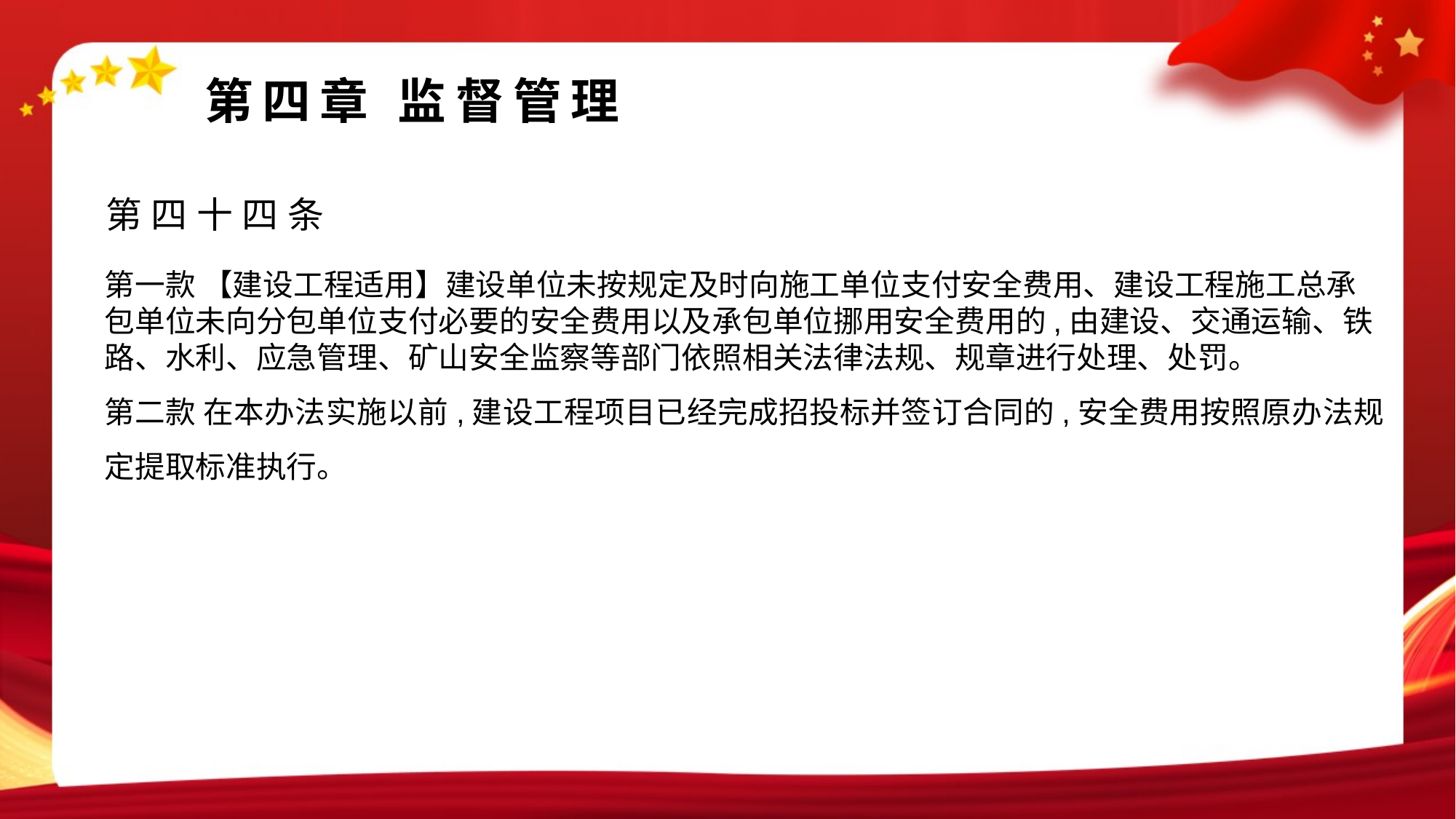

#
第四章 监督管理
第四十四条
第一款 【建设工程适用】建设单位未按规定及时向施工单位支付安全费用、建设工程施工总承包单位未向分包单位支付必要的安全费用以及承包单位挪用安全费用的,由建设、交通运输、铁路、水利、应急管理、矿山安全监察等部门依照相关法律法规、规章进行处理、处罚。
第二款 在本办法实施以前,建设工程项目已经完成招投标并签订合同的,安全费用按照原办法规定提取标准执行。